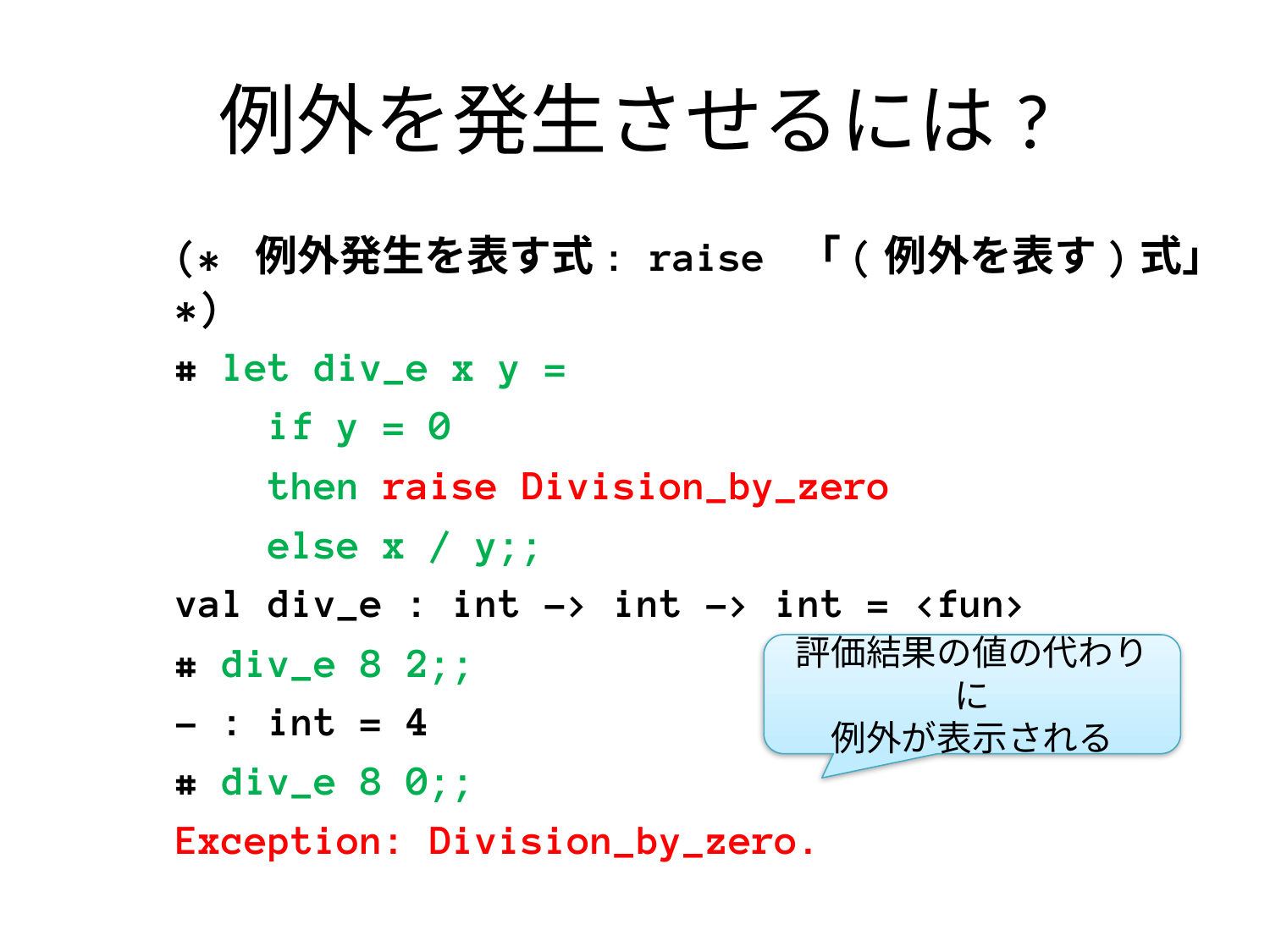

# 例外を発生させるには?
(* 例外発生を表す式: raise 「(例外を表す)式」 *)
# let div_e x y =
    if y = 0
    then raise Division_by_zero
    else x / y;;
val div_e : int -> int -> int = <fun>
# div_e 8 2;;
- : int = 4
# div_e 8 0;;
Exception: Division_by_zero.
評価結果の値の代わりに
例外が表示される